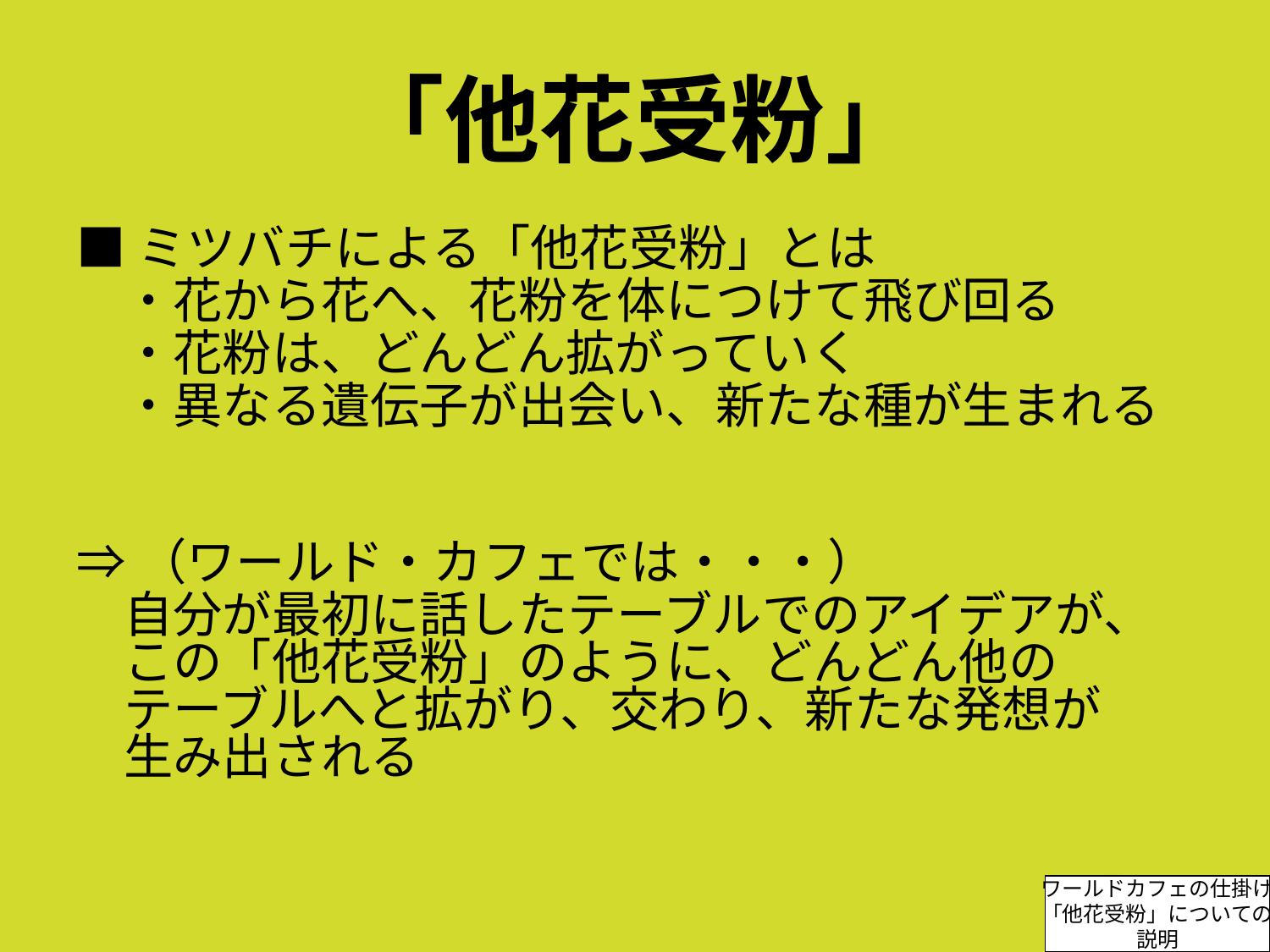

「他花受粉」
■ミツバチによる「他花受粉」とは
	・花から花へ、花粉を体につけて飛び回る
	・花粉は、どんどん拡がっていく
	・異なる遺伝子が出会い、新たな種が生まれる

⇒（ワールド・カフェでは・・・）
	自分が最初に話したテーブルでのアイデアが、
この「他花受粉」のように、どんどん他の
テーブルへと拡がり、交わり、新たな発想が
生み出される

ワールドカフェの仕掛け
「他花受粉」についての
説明